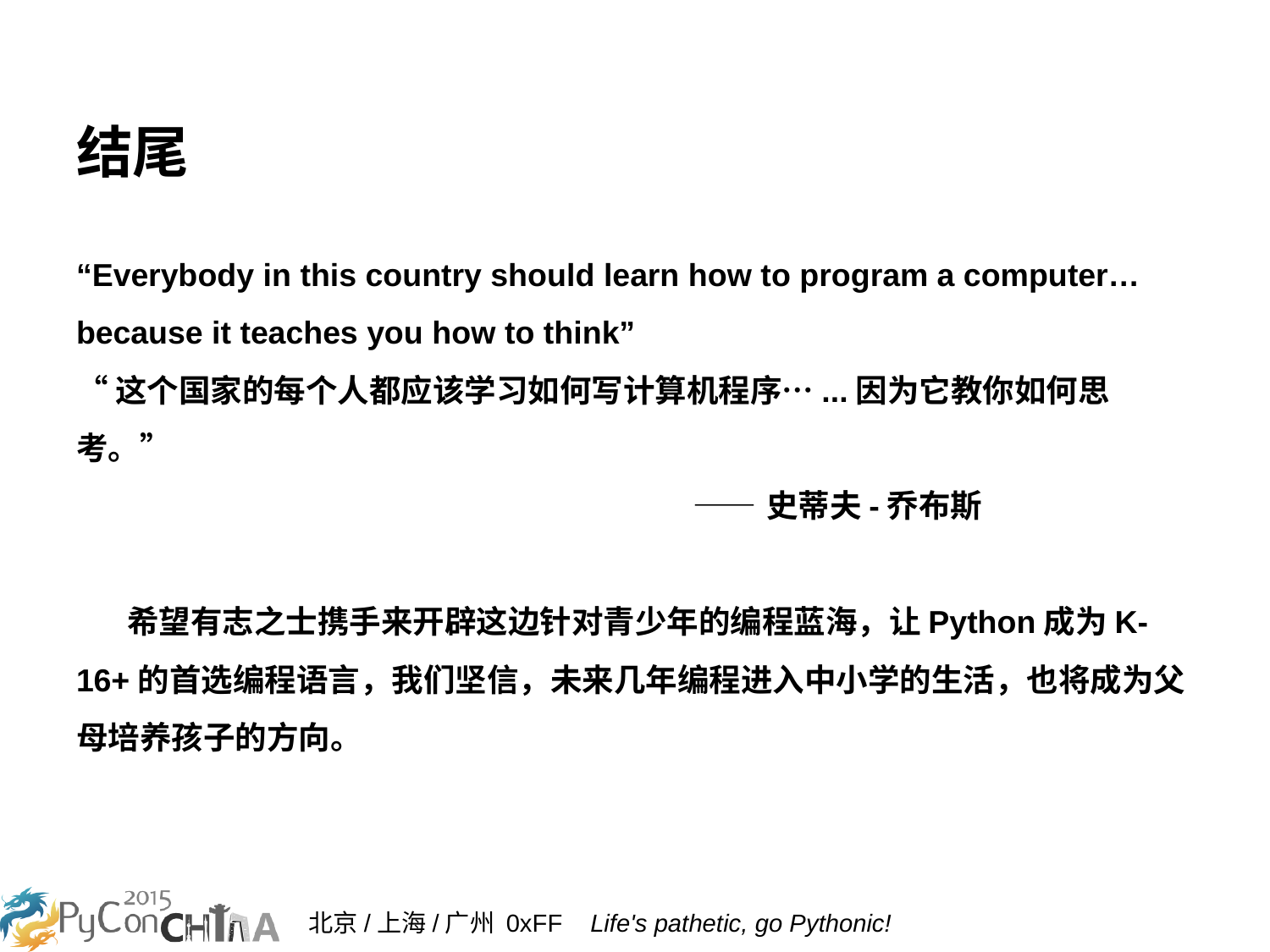

结尾
“Everybody in this country should learn how to program a computer… because it teaches you how to think”
“这个国家的每个人都应该学习如何写计算机程序…...因为它教你如何思考。”
                                                                                      ——史蒂夫-乔布斯

      希望有志之士携手来开辟这边针对青少年的编程蓝海，让Python成为K-16+的首选编程语言，我们坚信，未来几年编程进入中小学的生活，也将成为父母培养孩子的方向。